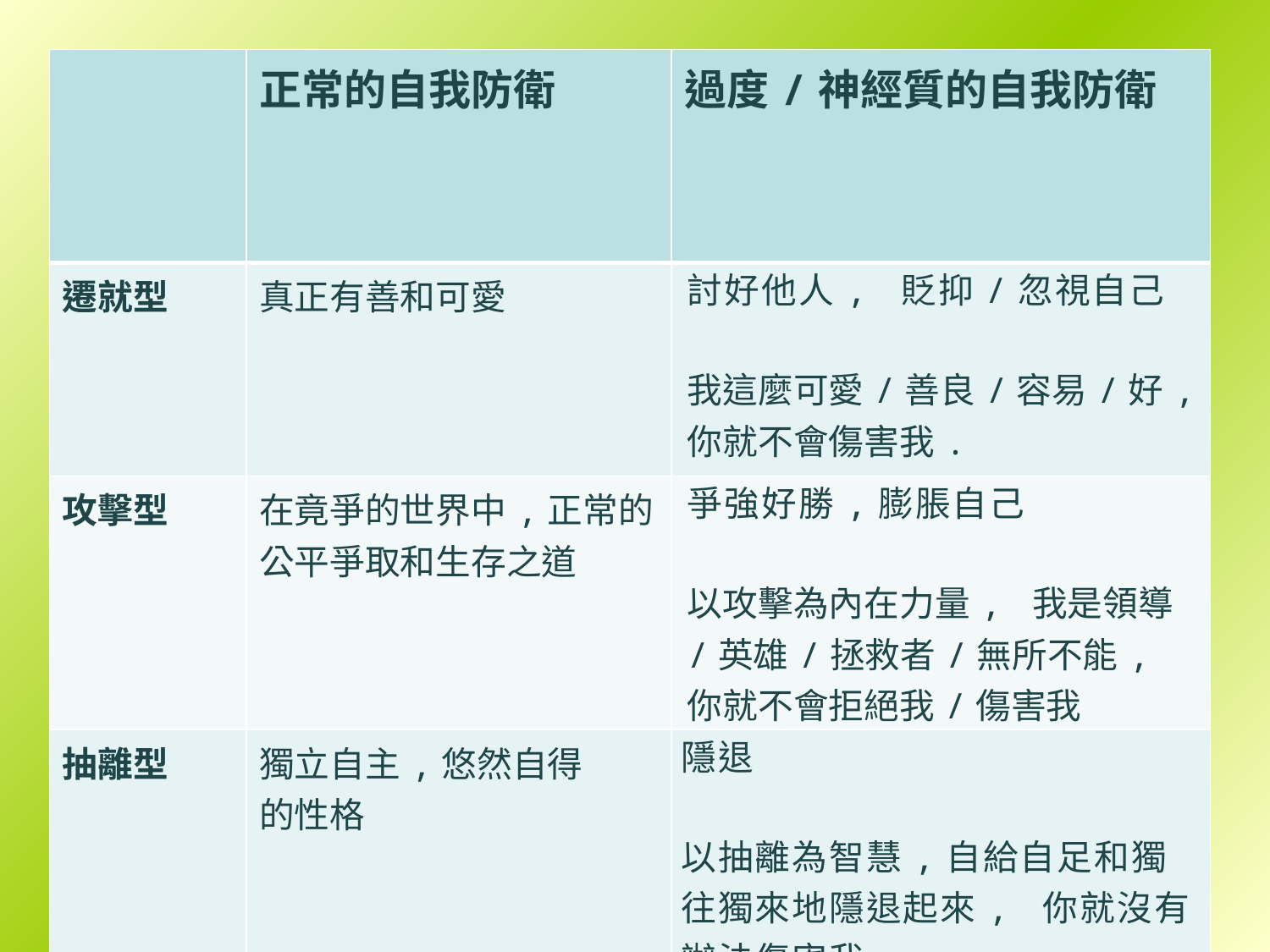

|  | 正常的自我防衛 | 過度/神經質的自我防衛 |
| --- | --- | --- |
| 遷就型 | 真正有善和可愛 | 討好他人, 貶抑/忽視自己 我這麼可愛/善良/容易/好,你就不會傷害我. |
| 攻擊型 | 在竟爭的世界中,正常的 公平爭取和生存之道 | 爭強好勝,膨脹自己 以攻擊為內在力量, 我是領導/英雄/拯救者/無所不能,你就不會拒絕我/傷害我 |
| 抽離型 | 獨立自主,悠然自得 的性格 | 隱退 以抽離為智慧,自給自足和獨往獨來地隱退起來, 你就沒有辦法傷害我 |